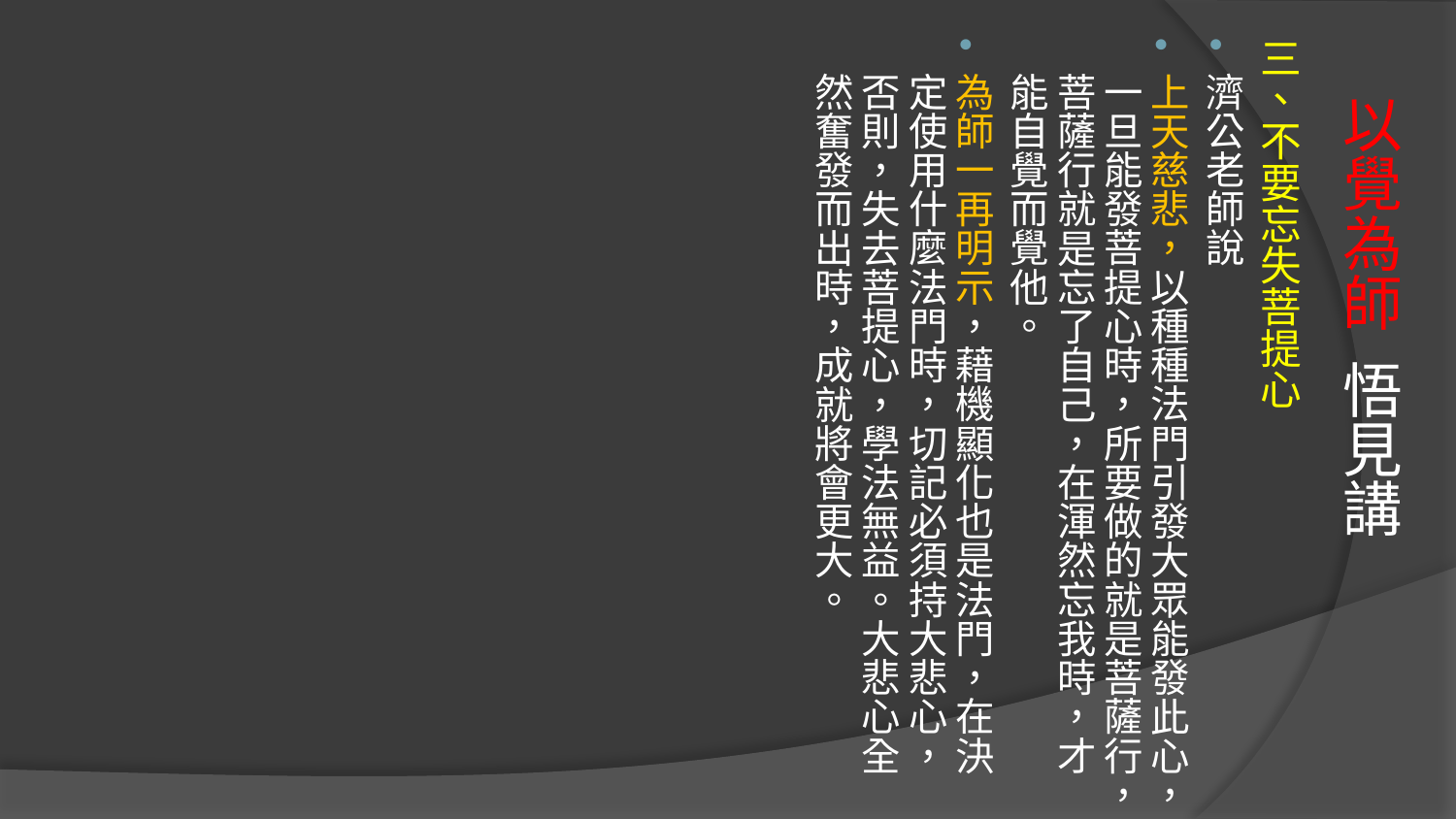

三、不要忘失菩提心
濟公老師說
上天慈悲，以種種法門引發大眾能發此心，一旦能發菩提心時，所要做的就是菩薩行，菩薩行就是忘了自己，在渾然忘我時，才能自覺而覺他。
為師一再明示，藉機顯化也是法門，在決定使用什麼法門時，切記必須持大悲心，否則，失去菩提心，學法無益。大悲心全然奮發而出時，成就將會更大。

# 以覺為師  悟見講